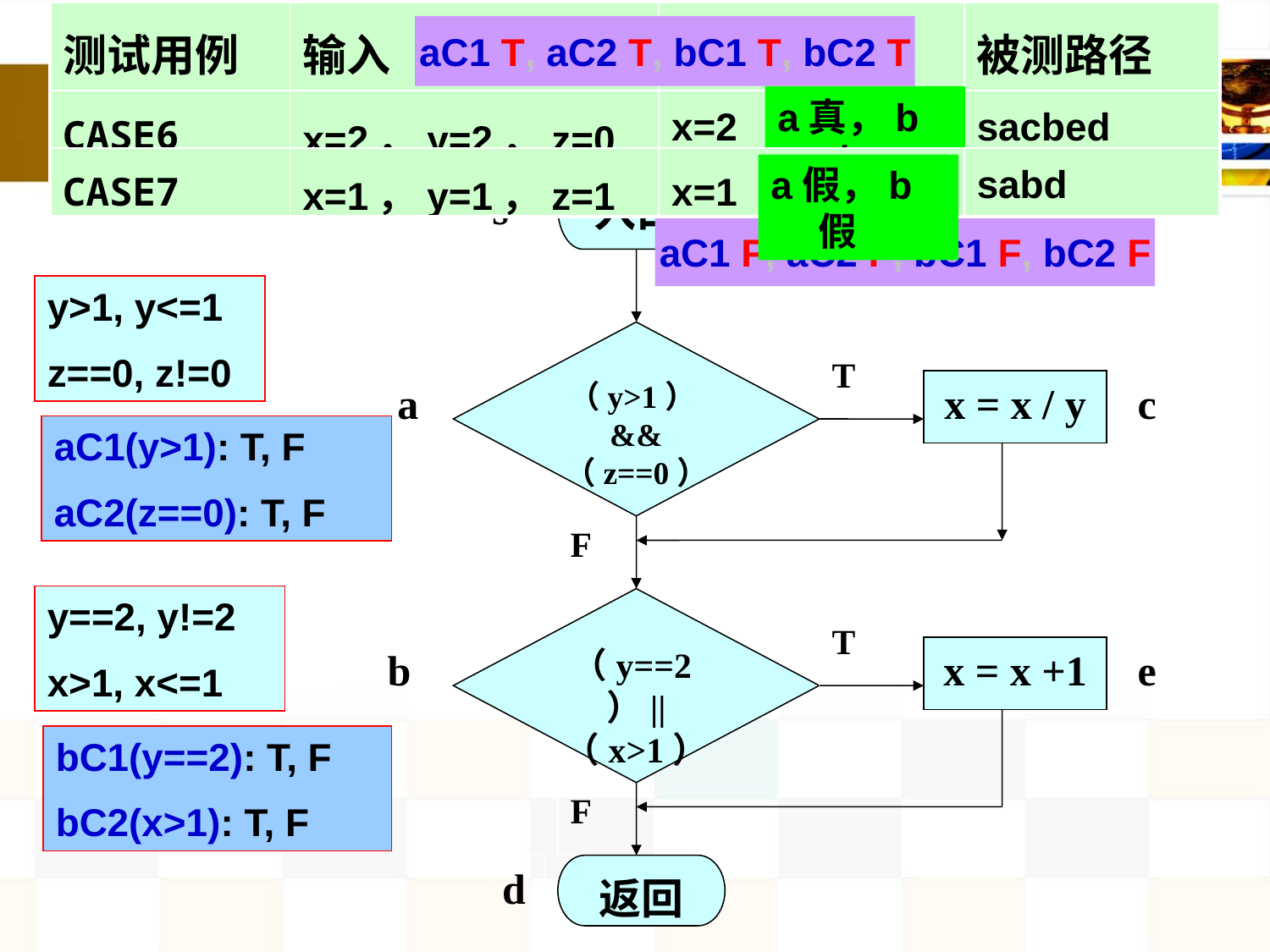

| 测试用例 | 输入 | 预期输出 | 被测路径 |
| --- | --- | --- | --- |
| CASE6 | x=2，y=2，z=0 | x=2 | sacbed |
aC1 T, aC2 T, bC1 T, bC2 T
a真，b真

入口
s

（y>1）&&
（z==0）
T
a
x = x / y
c

F

（y==2）||
（x>1）
T
b
x = x +1
e

F

d
返回
| CASE7 | x=1，y=1，z=1 | x=1 | sabd |
| --- | --- | --- | --- |
a假，b假
aC1 F, aC2 F, bC1 F, bC2 F
y>1, y<=1
z==0, z!=0
aC1(y>1): T, F
aC2(z==0): T, F
y==2, y!=2
x>1, x<=1
bC1(y==2): T, F
bC2(x>1): T, F